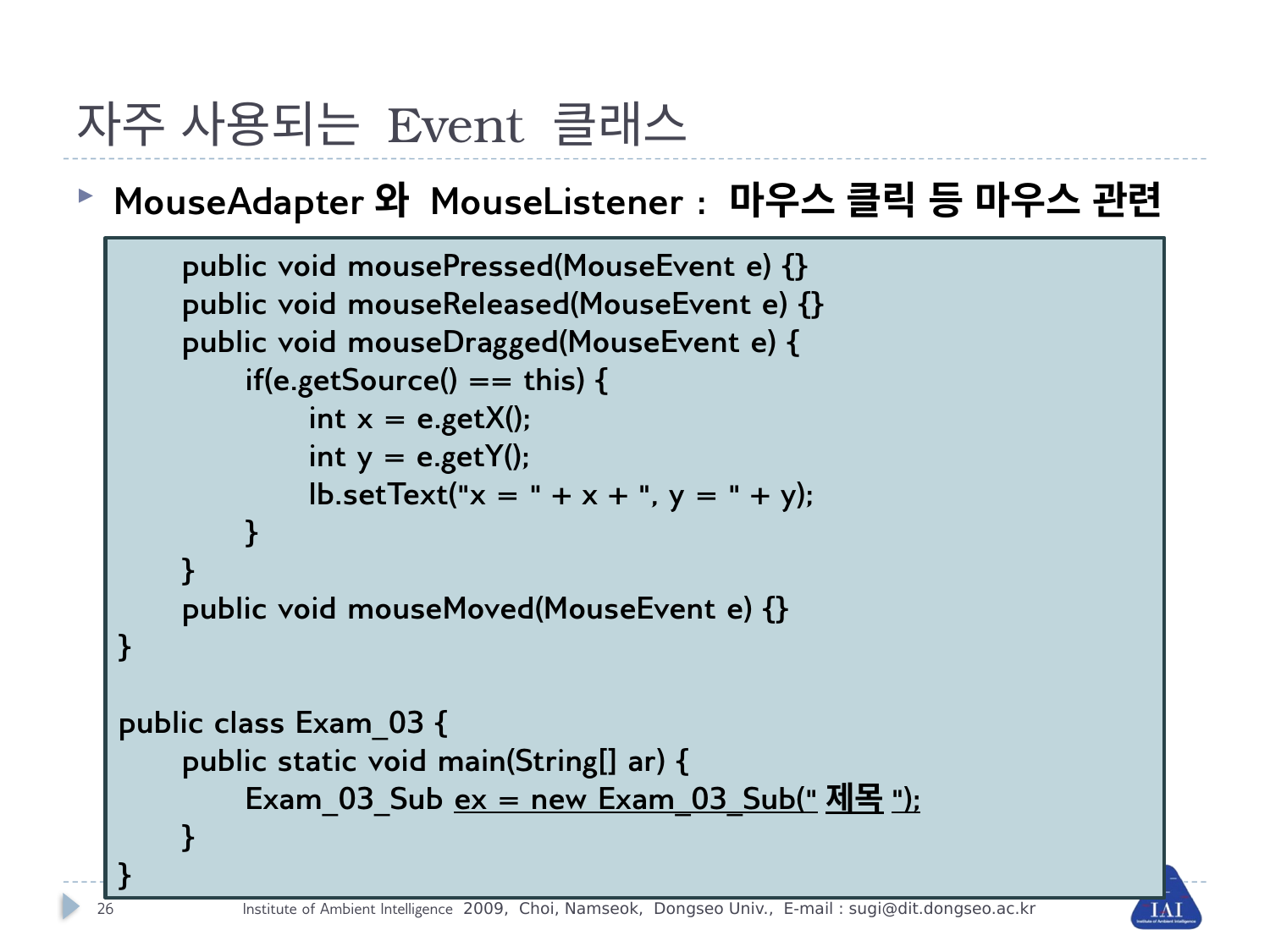

# 자주 사용되는 Event 클래스
MouseAdapter와 MouseListener : 마우스 클릭 등 마우스 관련

public void mousePressed(MouseEvent e) {}
public void mouseReleased(MouseEvent e) {}
public void mouseDragged(MouseEvent e) {
if(e.getSource() == this) {
int x = e.getX();
int y = e.getY();
lb.setText("x = " + x + ", y = " + y);
}
}
public void mouseMoved(MouseEvent e) {}
}

public class Exam_03 {
public static void main(String[] ar) {
Exam_03_Sub ex = new Exam_03_Sub("제목");
}
}